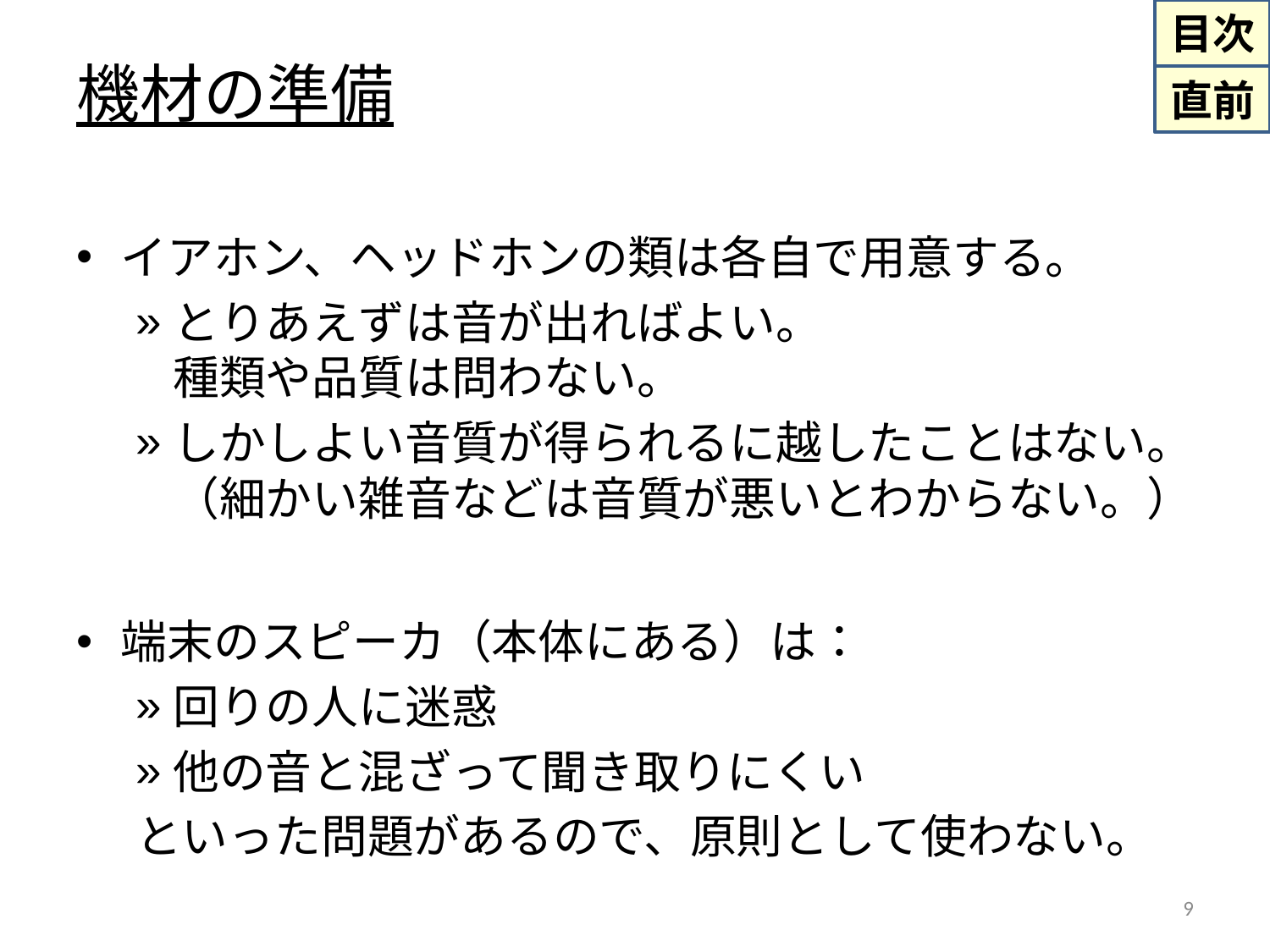

# 機材の準備
イアホン、ヘッドホンの類は各自で用意する。
とりあえずは音が出ればよい。
種類や品質は問わない。
しかしよい音質が得られるに越したことはない。
（細かい雑音などは音質が悪いとわからない。）

端末のスピーカ（本体にある）は：
回りの人に迷惑
他の音と混ざって聞き取りにくい
といった問題があるので、原則として使わない。
9